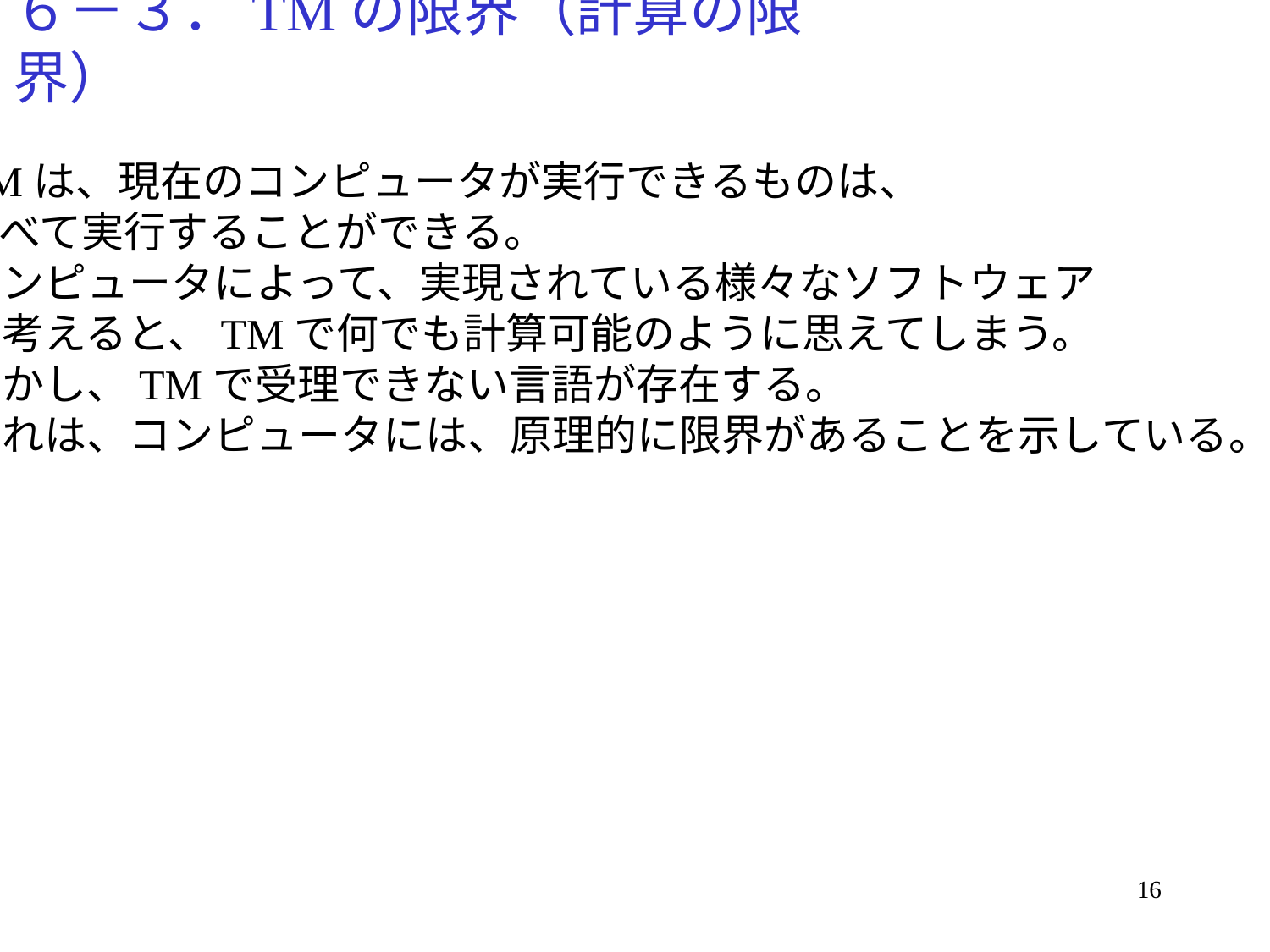

# ６－３．TMの限界（計算の限界）
TMは、現在のコンピュータが実行できるものは、
すべて実行することができる。
コンピュータによって、実現されている様々なソフトウェア
を考えると、TMで何でも計算可能のように思えてしまう。
しかし、TMで受理できない言語が存在する。
これは、コンピュータには、原理的に限界があることを示している。
16